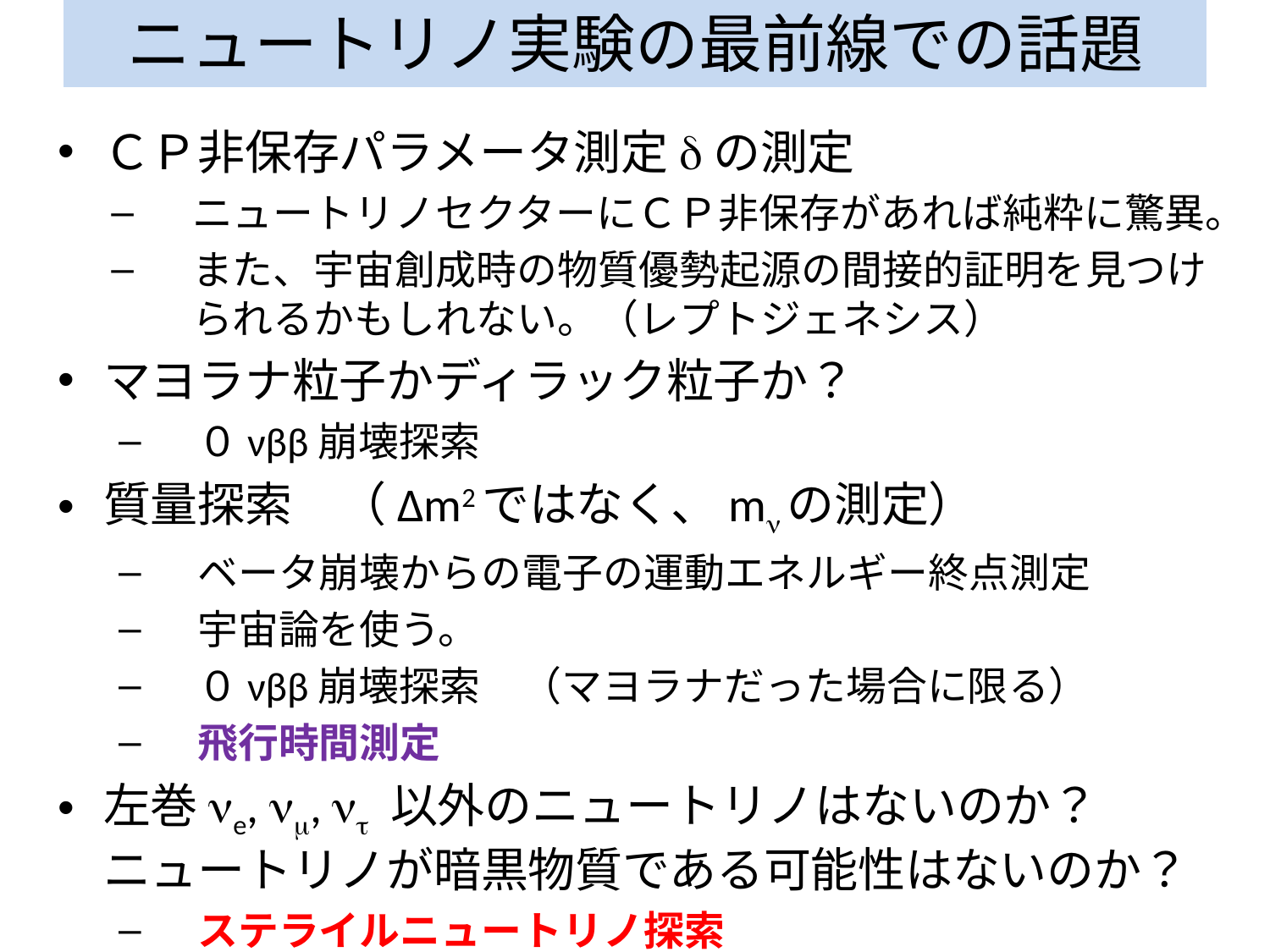

# ニュートリノ実験の最前線での話題
ＣＰ非保存パラメータ測定δの測定
ニュートリノセクターにＣＰ非保存があれば純粋に驚異。
また、宇宙創成時の物質優勢起源の間接的証明を見つけられるかもしれない。（レプトジェネシス）
マヨラナ粒子かディラック粒子か？
　０νββ崩壊探索
質量探索　（Δm2ではなく、mνの測定）
　ベータ崩壊からの電子の運動エネルギー終点測定
　宇宙論を使う。
　０νββ崩壊探索　（マヨラナだった場合に限る）
　飛行時間測定
左巻νe, νμ, ντ 以外のニュートリノはないのか？ニュートリノが暗黒物質である可能性はないのか？
　ステライルニュートリノ探索